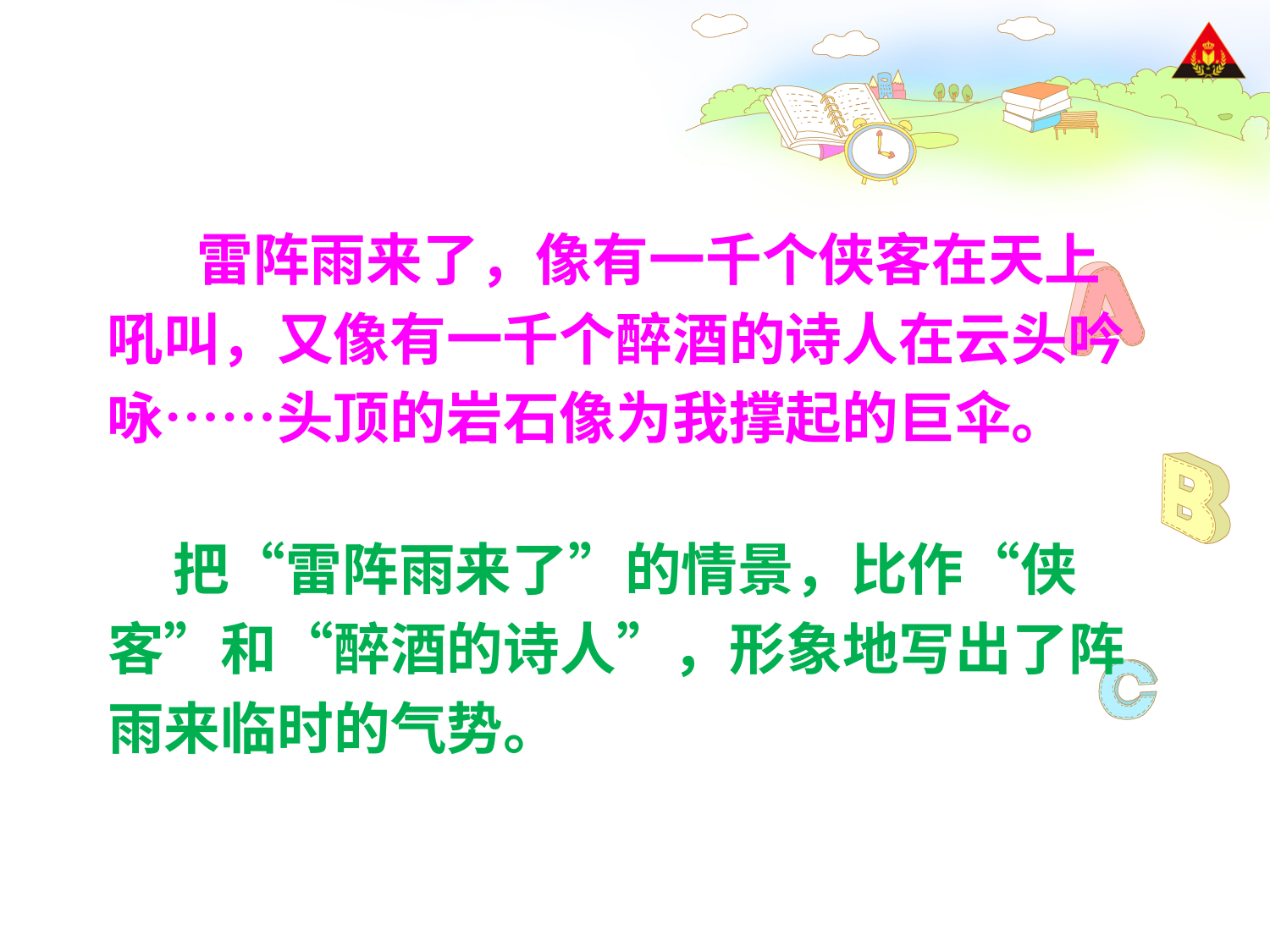

雷阵雨来了，像有一千个侠客在天上吼叫，又像有一千个醉酒的诗人在云头吟咏……头顶的岩石像为我撑起的巨伞。
    把“雷阵雨来了”的情景，比作“侠客”和“醉酒的诗人”，形象地写出了阵雨来临时的气势。